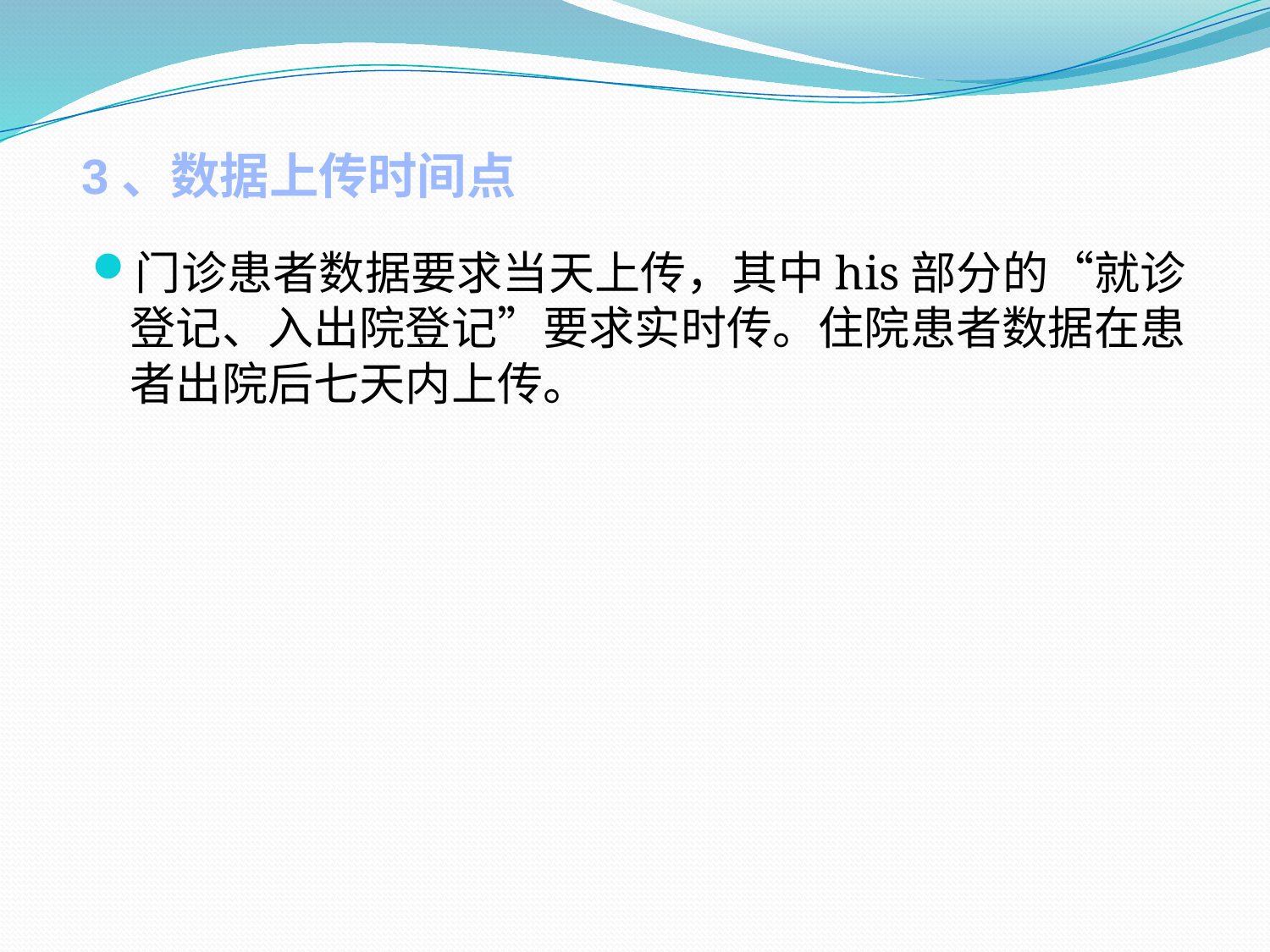

3、数据上传时间点
门诊患者数据要求当天上传，其中his部分的“就诊登记、入出院登记”要求实时传。住院患者数据在患者出院后七天内上传。